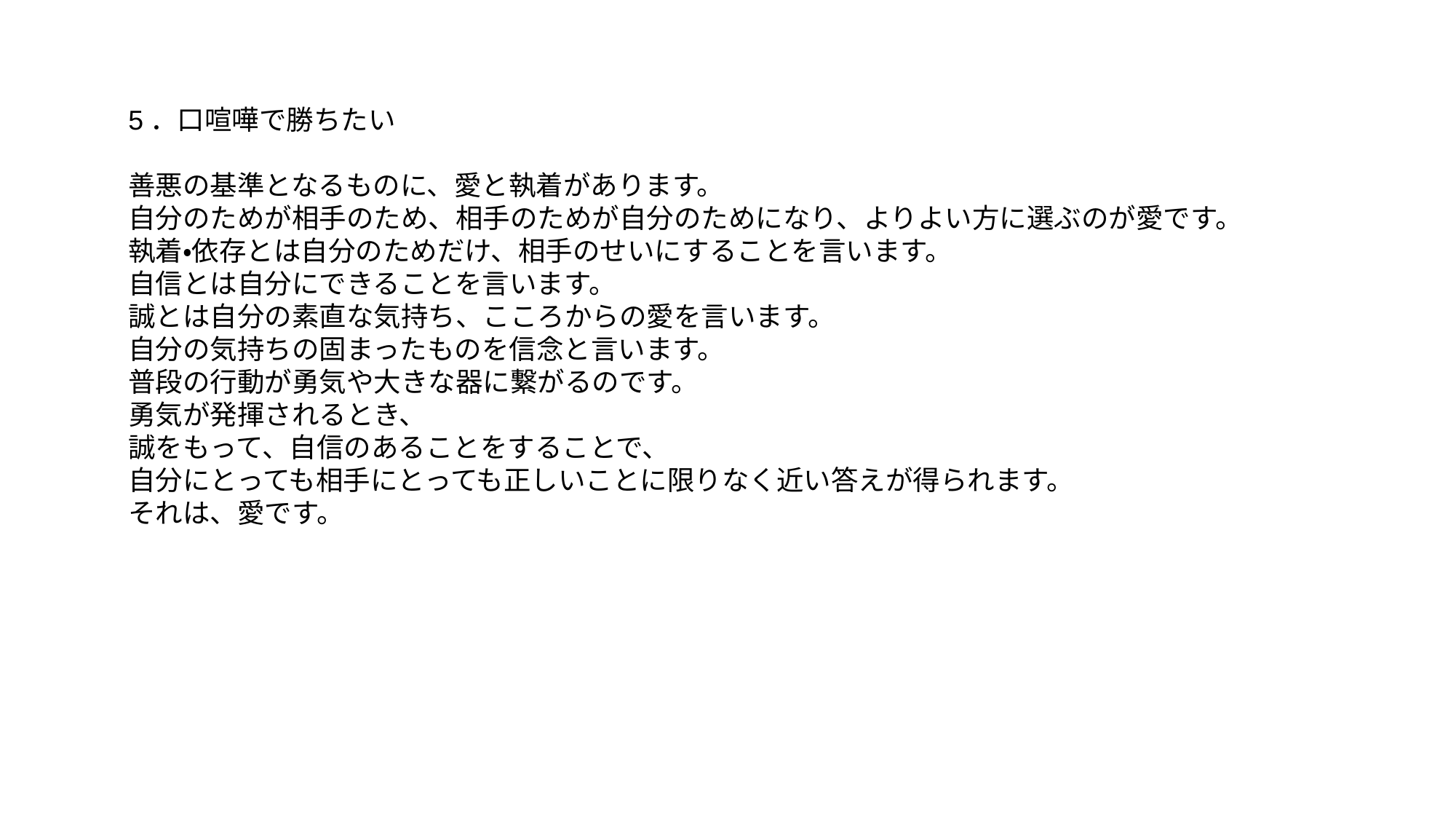

5．口喧嘩で勝ちたい

善悪の基準となるものに、愛と執着があります。
自分のためが相手のため、相手のためが自分のためになり、よりよい方に選ぶのが愛です。
執着・依存とは自分のためだけ、相手のせいにすることを言います。
自信とは自分にできることを言います。
誠とは自分の素直な気持ち、こころからの愛を言います。
自分の気持ちの固まったものを信念と言います。
普段の行動が勇気や大きな器に繋がるのです。
勇気が発揮されるとき、
誠をもって、自信のあることをすることで、
自分にとっても相手にとっても正しいことに限りなく近い答えが得られます。
それは、愛です。